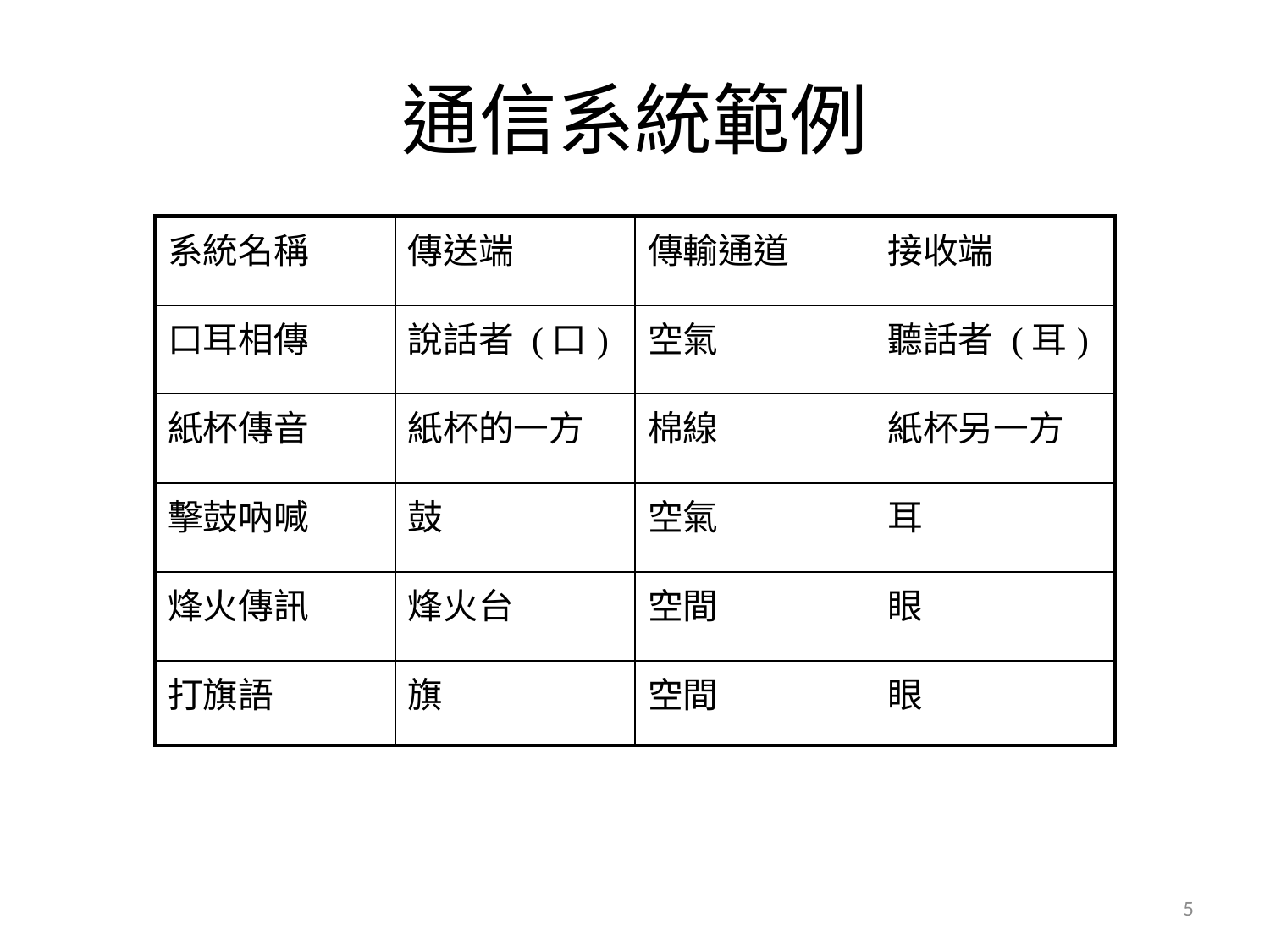

# 通信系統範例
| 系統名稱 | 傳送端 | 傳輸通道 | 接收端 |
| --- | --- | --- | --- |
| 口耳相傳 | 說話者 (口) | 空氣 | 聽話者 (耳) |
| 紙杯傳音 | 紙杯的一方 | 棉線 | 紙杯另一方 |
| 擊鼓吶喊 | 鼓 | 空氣 | 耳 |
| 烽火傳訊 | 烽火台 | 空間 | 眼 |
| 打旗語 | 旗 | 空間 | 眼 |

5